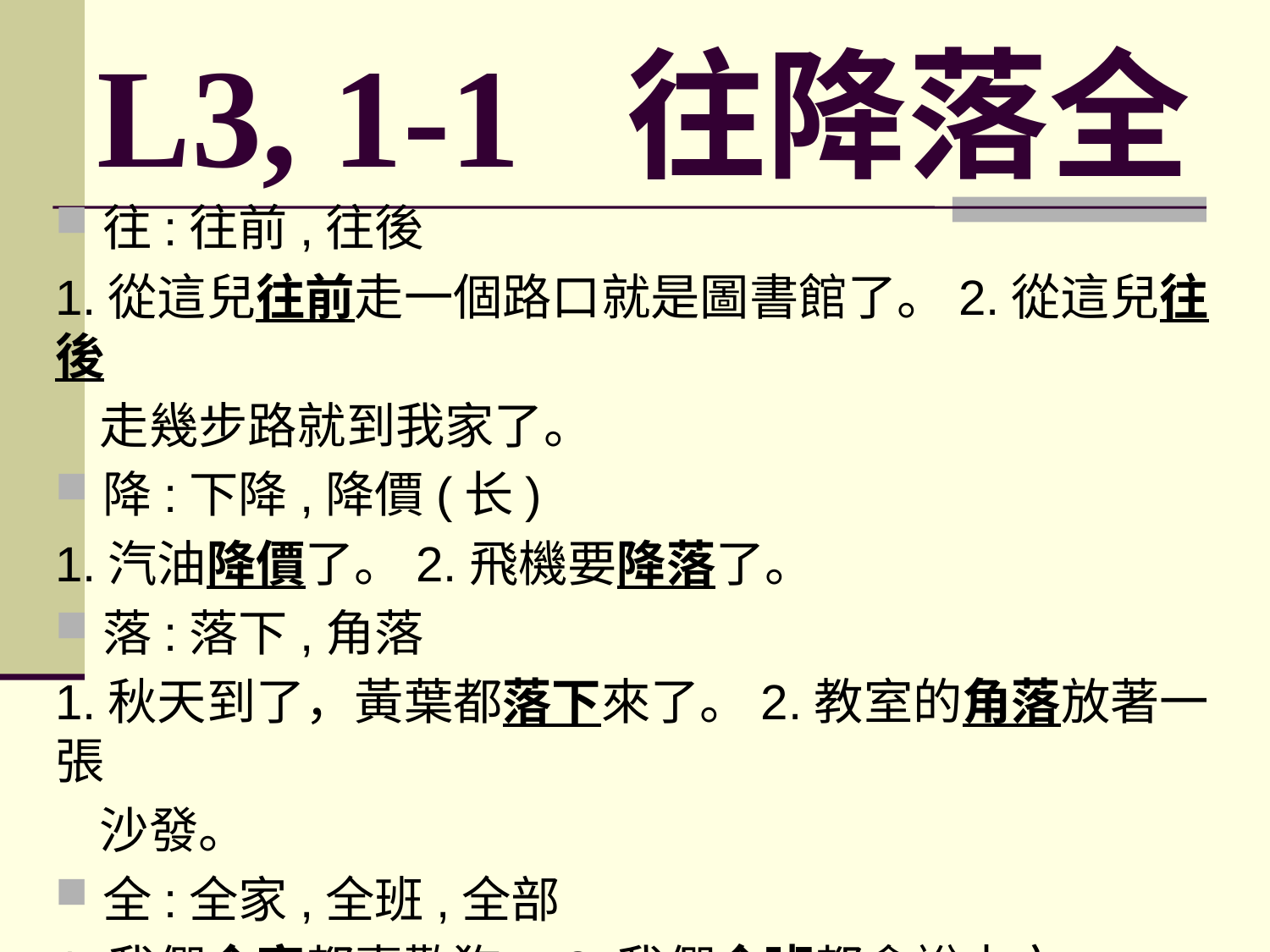

# L3, 1-1  往降落全
往:往前,往後
1.從這兒往前走一個路口就是圖書館了。2.從這兒往後
   走幾步路就到我家了。
降:下降,降價(长)
1.汽油降價了。2.飛機要降落了。
落:落下,角落
1.秋天到了，黃葉都落下來了。2.教室的角落放著一張
   沙發。
全:全家,全班,全部
1.我們全家都喜歡狗。2.我們全班都會說中文。